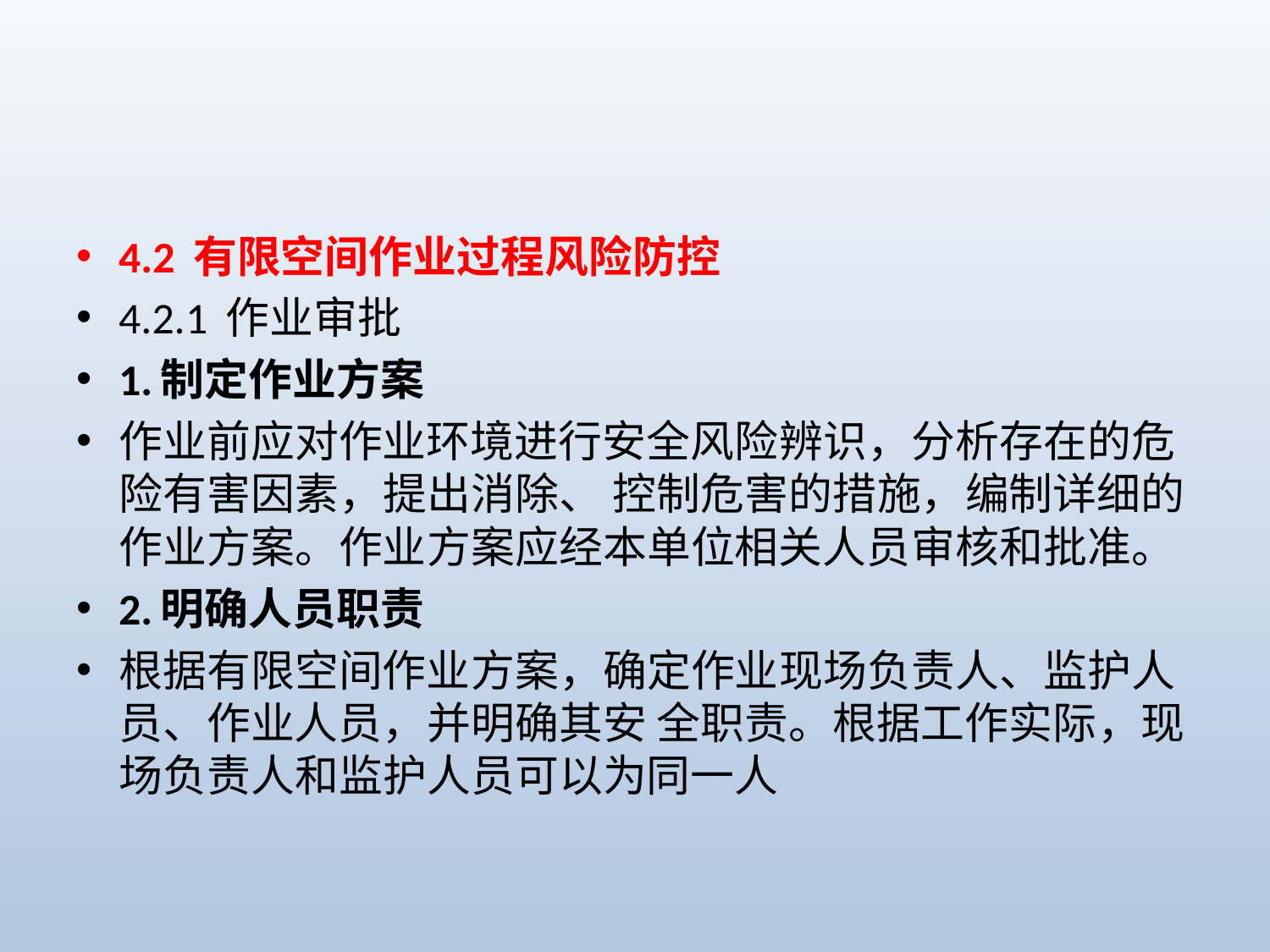

#
4.2 有限空间作业过程风险防控
4.2.1 作业审批
1.制定作业方案
作业前应对作业环境进行安全风险辨识，分析存在的危险有害因素，提出消除、 控制危害的措施，编制详细的作业方案。作业方案应经本单位相关人员审核和批准。
2.明确人员职责
根据有限空间作业方案，确定作业现场负责人、监护人员、作业人员，并明确其安 全职责。根据工作实际，现场负责人和监护人员可以为同一人